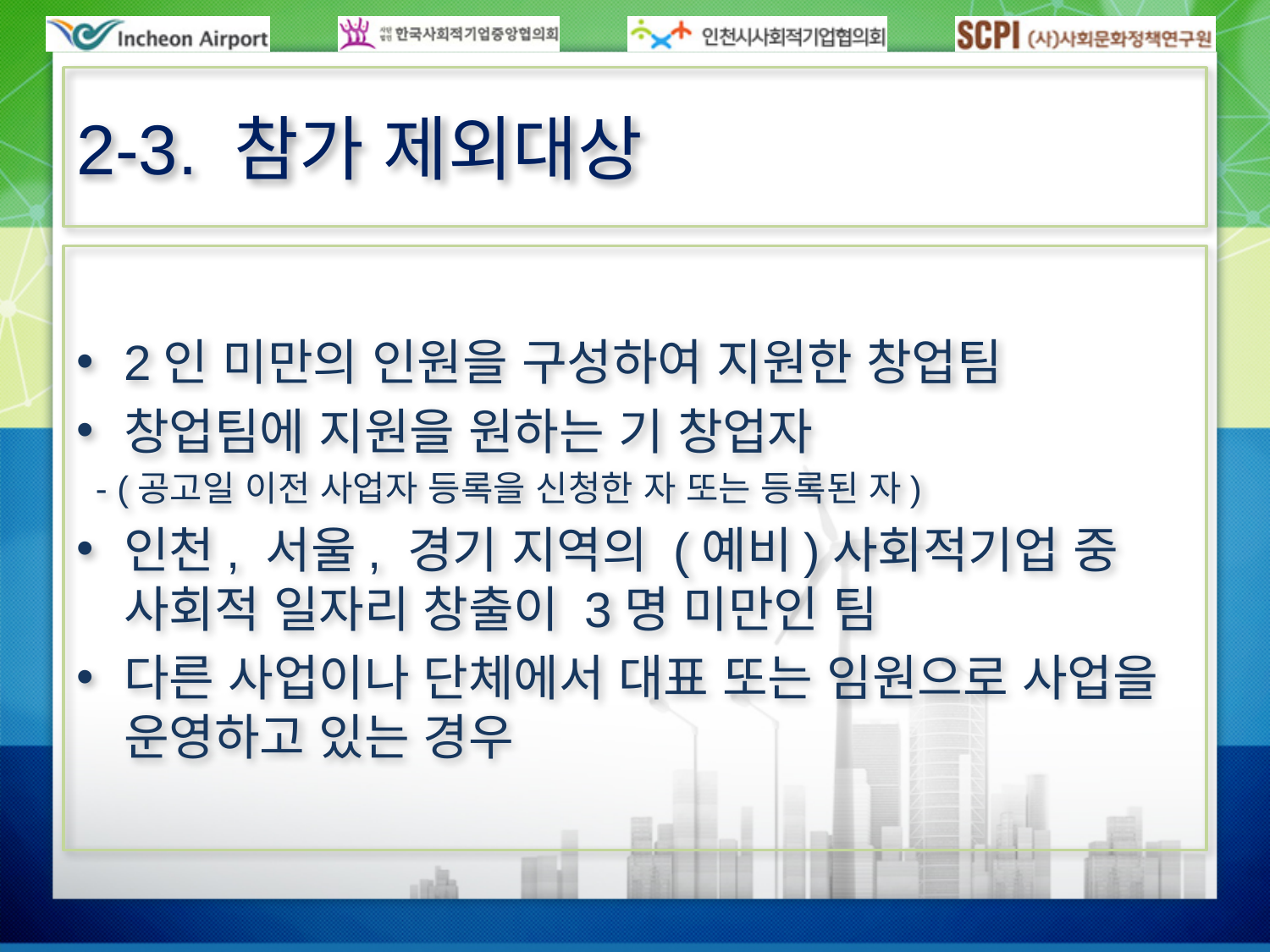

# 2-3. 참가 제외대상
2인 미만의 인원을 구성하여 지원한 창업팀
창업팀에 지원을 원하는 기 창업자
  - (공고일 이전 사업자 등록을 신청한 자 또는 등록된 자)
인천, 서울, 경기 지역의 (예비)사회적기업 중 사회적 일자리 창출이 3명 미만인 팀
다른 사업이나 단체에서 대표 또는 임원으로 사업을 운영하고 있는 경우